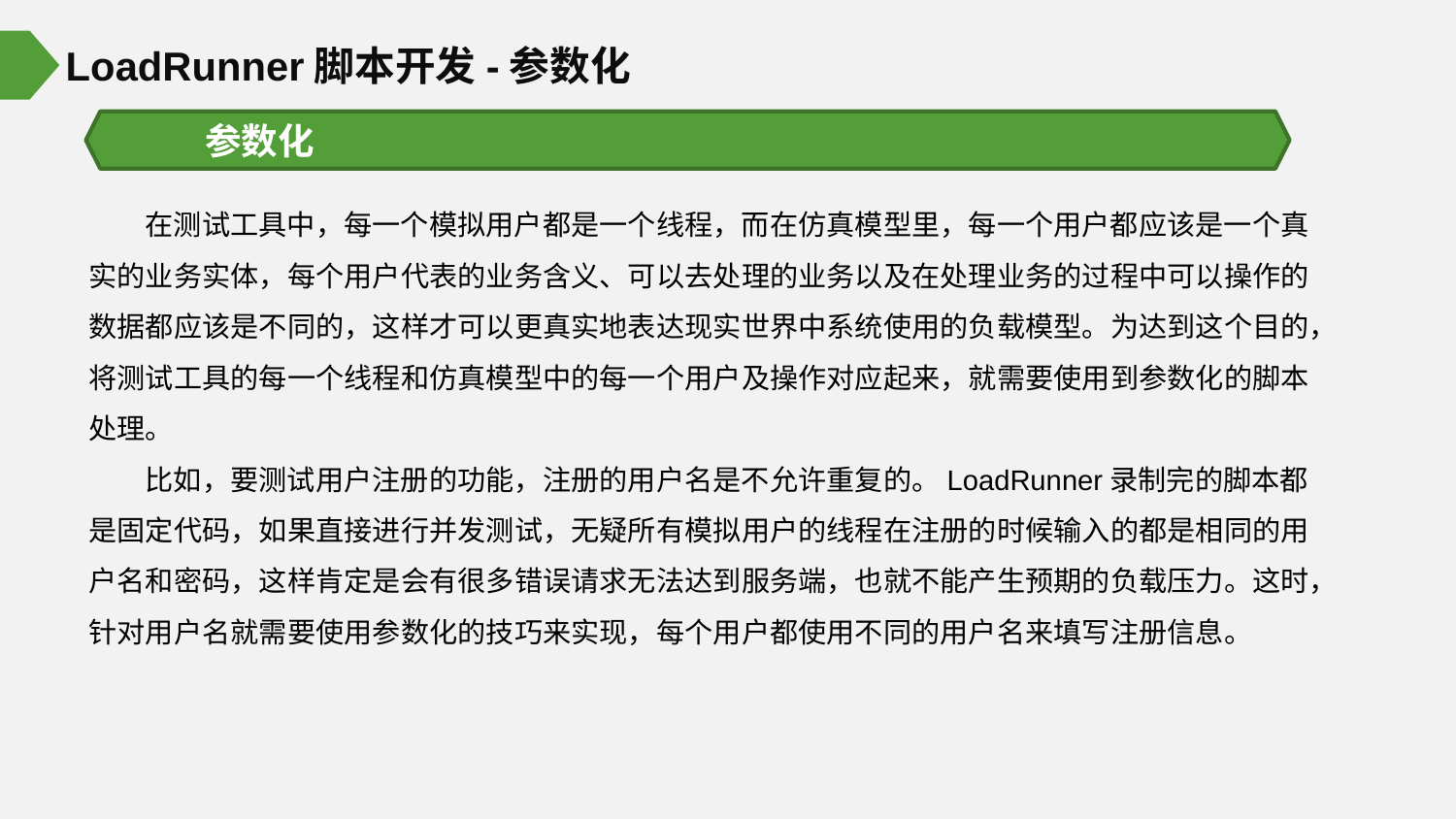

LoadRunner脚本开发-参数化
参数化
在测试工具中，每一个模拟用户都是一个线程，而在仿真模型里，每一个用户都应该是一个真实的业务实体，每个用户代表的业务含义、可以去处理的业务以及在处理业务的过程中可以操作的数据都应该是不同的，这样才可以更真实地表达现实世界中系统使用的负载模型。为达到这个目的，将测试工具的每一个线程和仿真模型中的每一个用户及操作对应起来，就需要使用到参数化的脚本处理。
比如，要测试用户注册的功能，注册的用户名是不允许重复的。LoadRunner录制完的脚本都是固定代码，如果直接进行并发测试，无疑所有模拟用户的线程在注册的时候输入的都是相同的用户名和密码，这样肯定是会有很多错误请求无法达到服务端，也就不能产生预期的负载压力。这时，针对用户名就需要使用参数化的技巧来实现，每个用户都使用不同的用户名来填写注册信息。